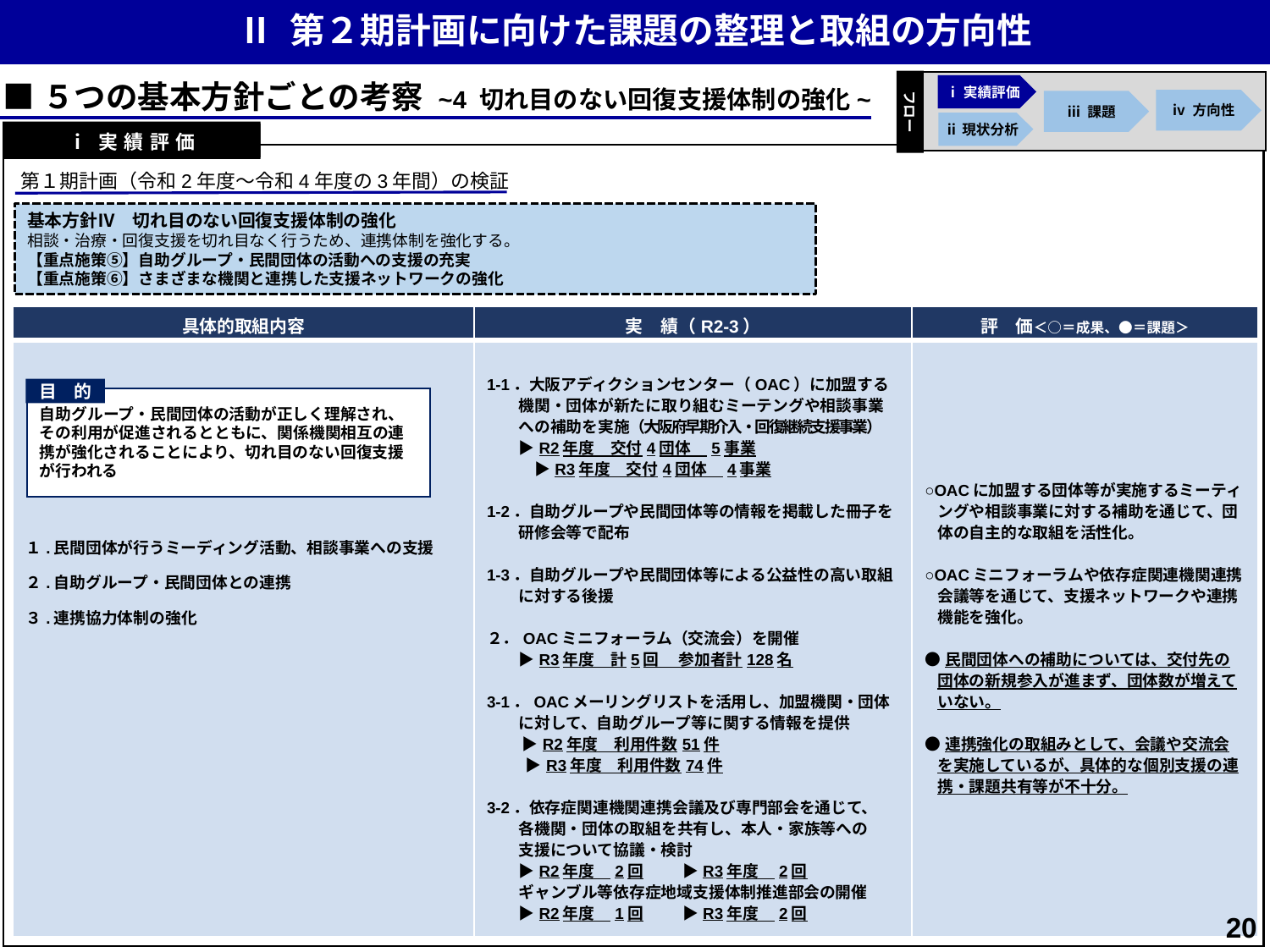

Ⅱ 第２期計画に向けた課題の整理と取組の方向性
■５つの基本方針ごとの考察 ~4 切れ目のない回復支援体制の強化~
フロー

ⅰ実績評価
ⅳ 方向性
ⅲ 課題
ⅱ現状分析
ⅰ実績評価
ⅰ実績評価

第１期計画（令和2年度～令和4年度の3年間）の検証
基本方針Ⅳ　切れ目のない回復支援体制の強化
相談・治療・回復支援を切れ目なく行うため、連携体制を強化する。
【重点施策⑤】自助グループ・民間団体の活動への支援の充実
【重点施策⑥】さまざまな機関と連携した支援ネットワークの強化
| 具体的取組内容 | 実　績（R2-3） | 評　価＜○＝成果、●＝課題＞ |
| --- | --- | --- |
| １.民間団体が行うミーディング活動、相談事業への支援 ２.自助グループ・民間団体との連携 ３.連携協力体制の強化 | 1-1．大阪アディクションセンター（OAC）に加盟する 　　機関・団体が新たに取り組むミーテングや相談事業 　　への補助を実施（大阪府早期介入・回復継続支援事業） 　　▶R2年度　交付4団体　5事業 　　　▶R3年度　交付4団体　4事業 1-2．自助グループや民間団体等の情報を掲載した冊子を 　　研修会等で配布 1-3．自助グループや民間団体等による公益性の高い取組 　　に対する後援 ２．OACミニフォーラム（交流会）を開催 　　▶R3年度　計5回　 参加者計128名 3-1．OACメーリングリストを活用し、加盟機関・団体 　　に対して、自助グループ等に関する情報を提供 　　 ▶R2年度　利用件数51件 　　 ▶R3年度　利用件数74件 3-2．依存症関連機関連携会議及び専門部会を通じて、 　　各機関・団体の取組を共有し、本人・家族等への 　　支援について協議・検討 　　▶R2年度　2回　 　▶R3年度　2回 　　ギャンブル等依存症地域支援体制推進部会の開催 　　▶R2年度　1回　 　▶R3年度　2回 | ○OACに加盟する団体等が実施するミーティングや相談事業に対する補助を通じて、団体の自主的な取組を活性化。 ○OACミニフォーラムや依存症関連機関連携会議等を通じて、支援ネットワークや連携機能を強化。 ●民間団体への補助については、交付先の団体の新規参入が進まず、団体数が増えていない。 ●連携強化の取組みとして、会議や交流会を実施しているが、具体的な個別支援の連携・課題共有等が不十分。 |
目　的
自助グループ・民間団体の活動が正しく理解され、その利用が促進されるとともに、関係機関相互の連携が強化されることにより、切れ目のない回復支援が行われる

20